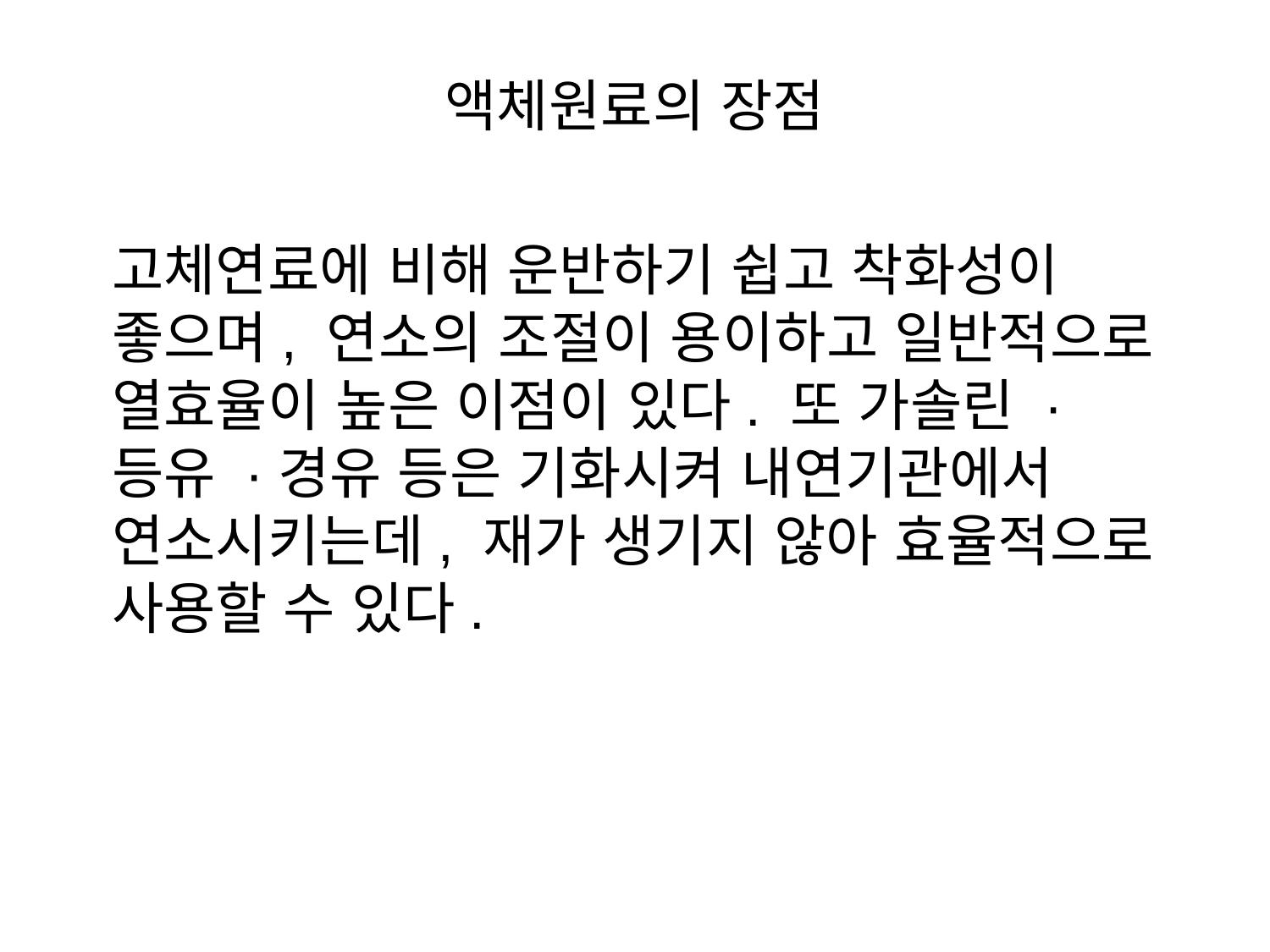

# 액체원료의 장점
고체연료에 비해 운반하기 쉽고 착화성이 좋으며, 연소의 조절이 용이하고 일반적으로 열효율이 높은 이점이 있다. 또 가솔린 ·등유 ·경유 등은 기화시켜 내연기관에서 연소시키는데, 재가 생기지 않아 효율적으로 사용할 수 있다.